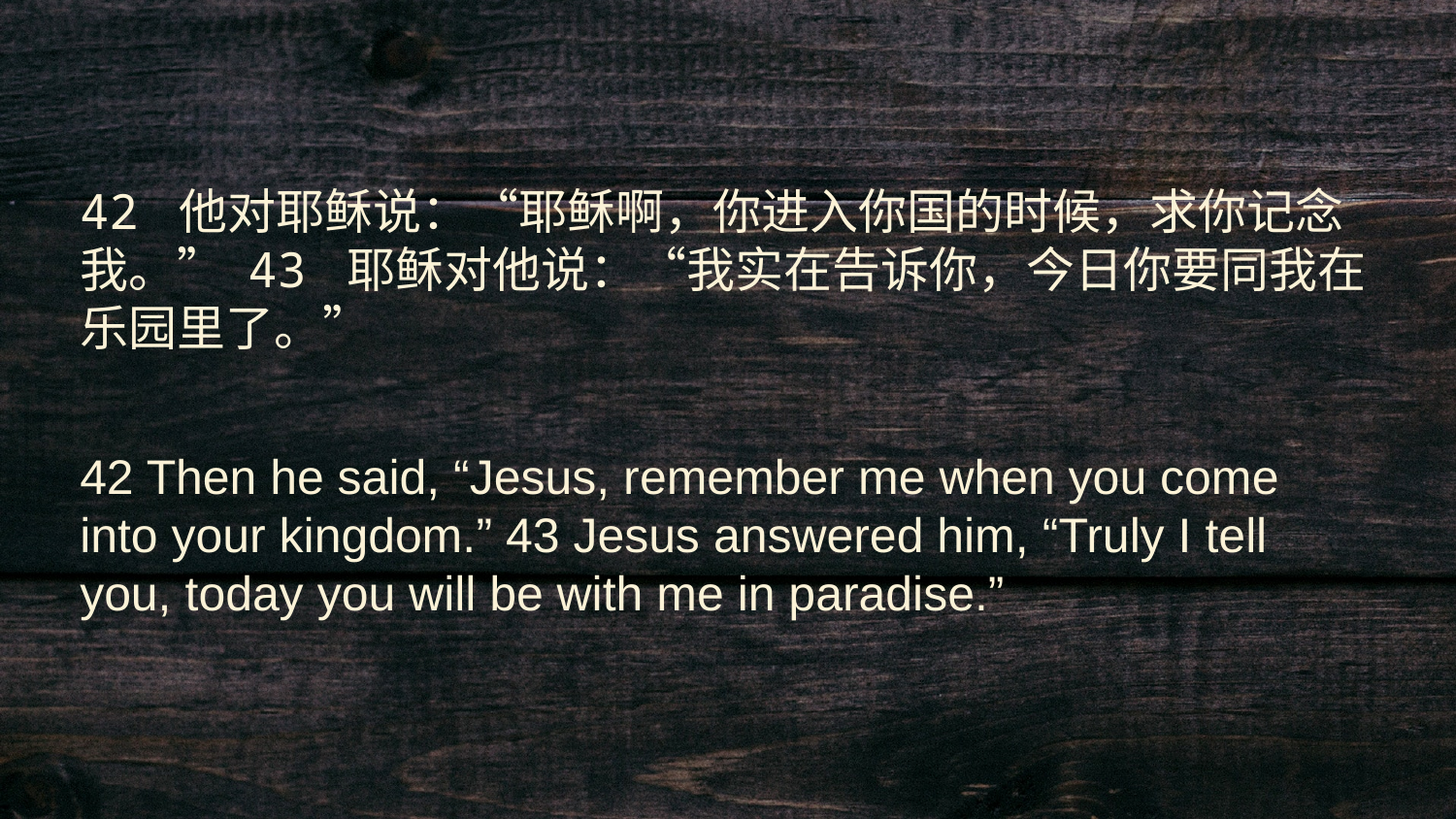

42 他对耶稣说：“耶稣啊，你进入你国的时候，求你记念我。” 43 耶稣对他说：“我实在告诉你，今日你要同我在乐园里了。”
42 Then he said, “Jesus, remember me when you come into your kingdom.” 43 Jesus answered him, “Truly I tell you, today you will be with me in paradise.”